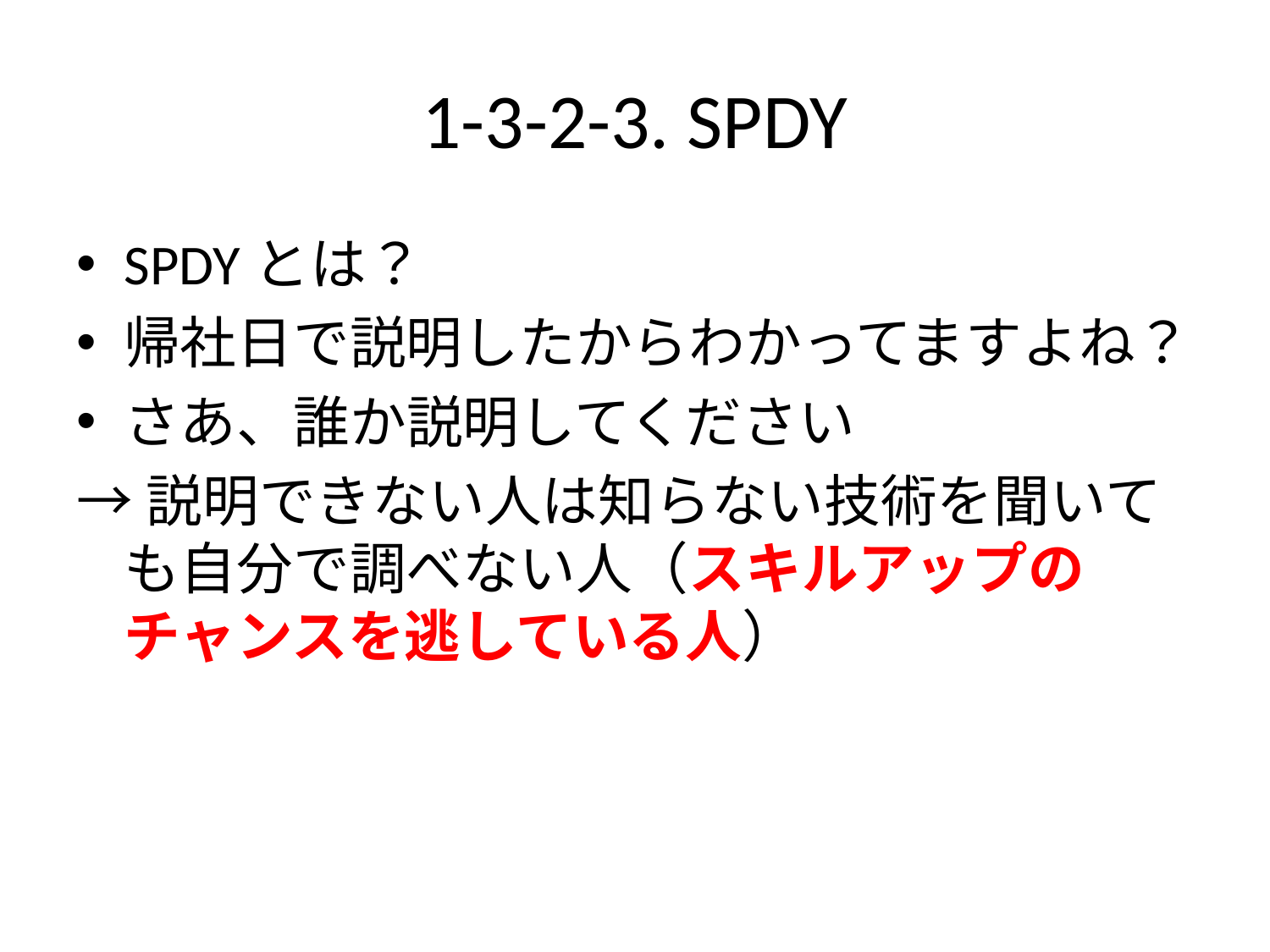

# 1-3-2-3. SPDY
SPDYとは？
帰社日で説明したからわかってますよね？
さあ、誰か説明してください
→説明できない人は知らない技術を聞いても自分で調べない人（スキルアップのチャンスを逃している人）